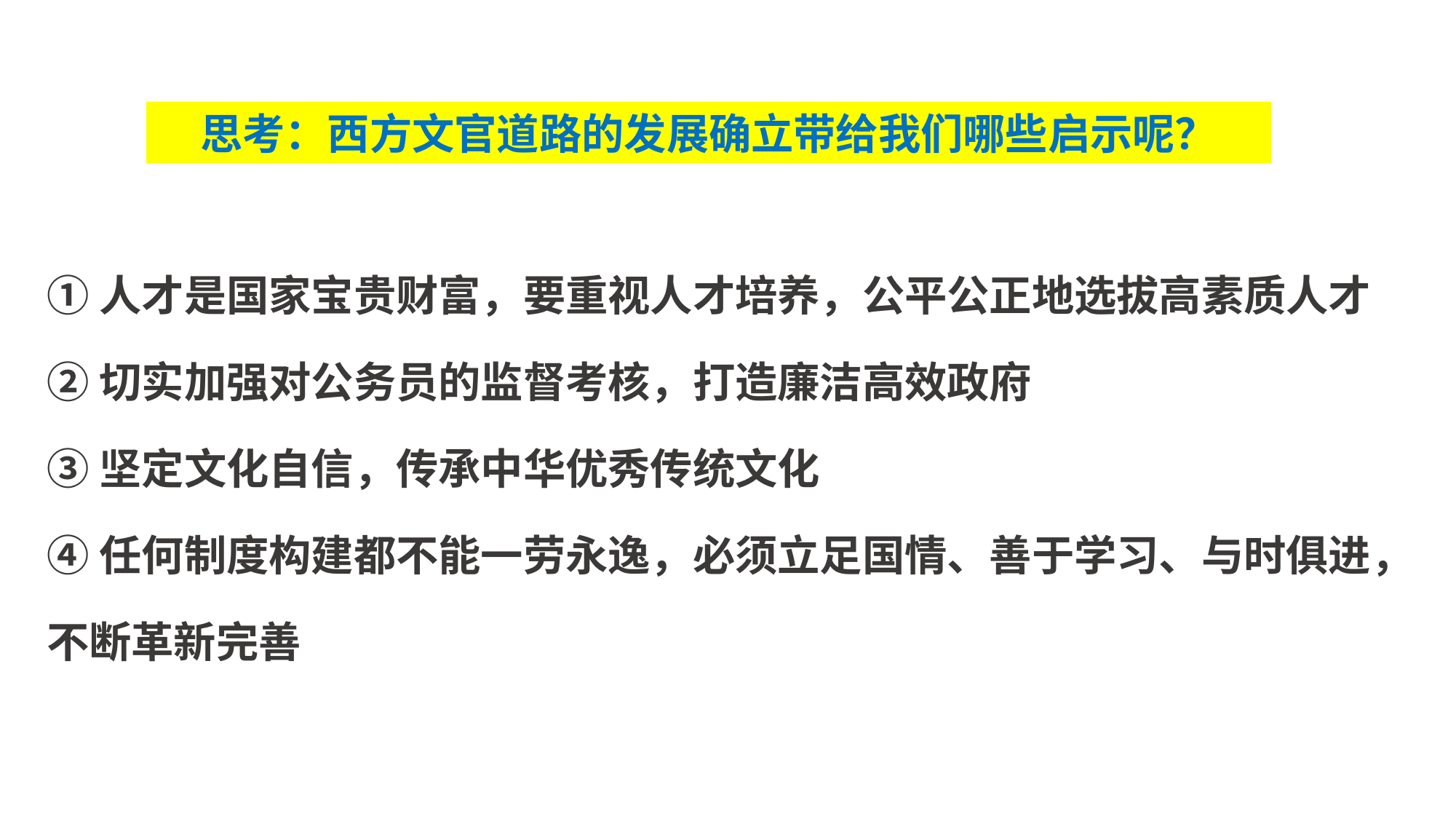

思考：西方文官道路的发展确立带给我们哪些启示呢？
①人才是国家宝贵财富，要重视人才培养，公平公正地选拔高素质人才
②切实加强对公务员的监督考核，打造廉洁高效政府
③坚定文化自信，传承中华优秀传统文化
④任何制度构建都不能一劳永逸，必须立足国情、善于学习、与时俱进，不断革新完善